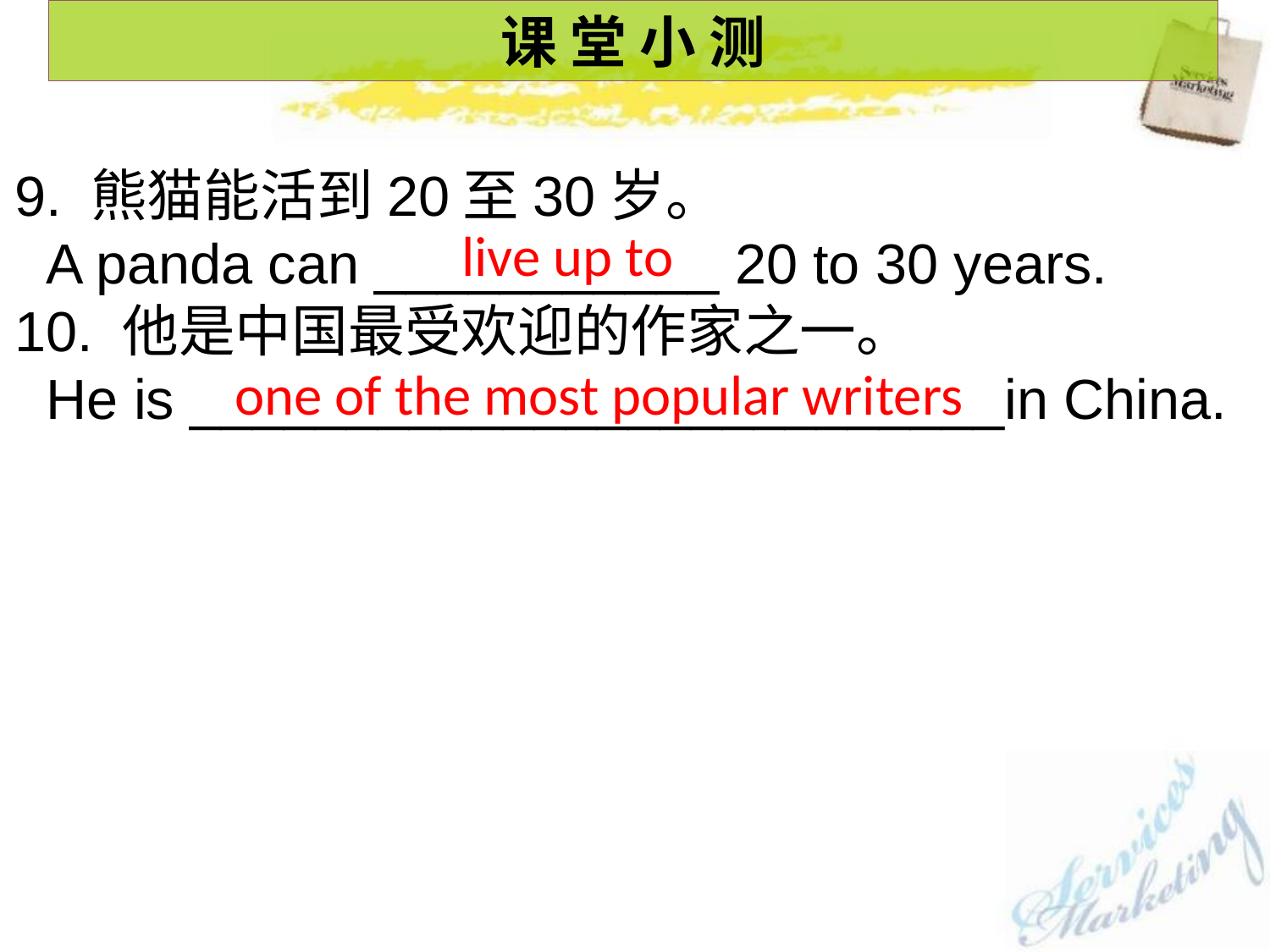

课 堂 小 测
9. 熊猫能活到20至30岁。
  A panda can ___________ 20 to 30 years.
10. 他是中国最受欢迎的作家之一。
  He is __________________________in China.
live up to
one of the most popular writers